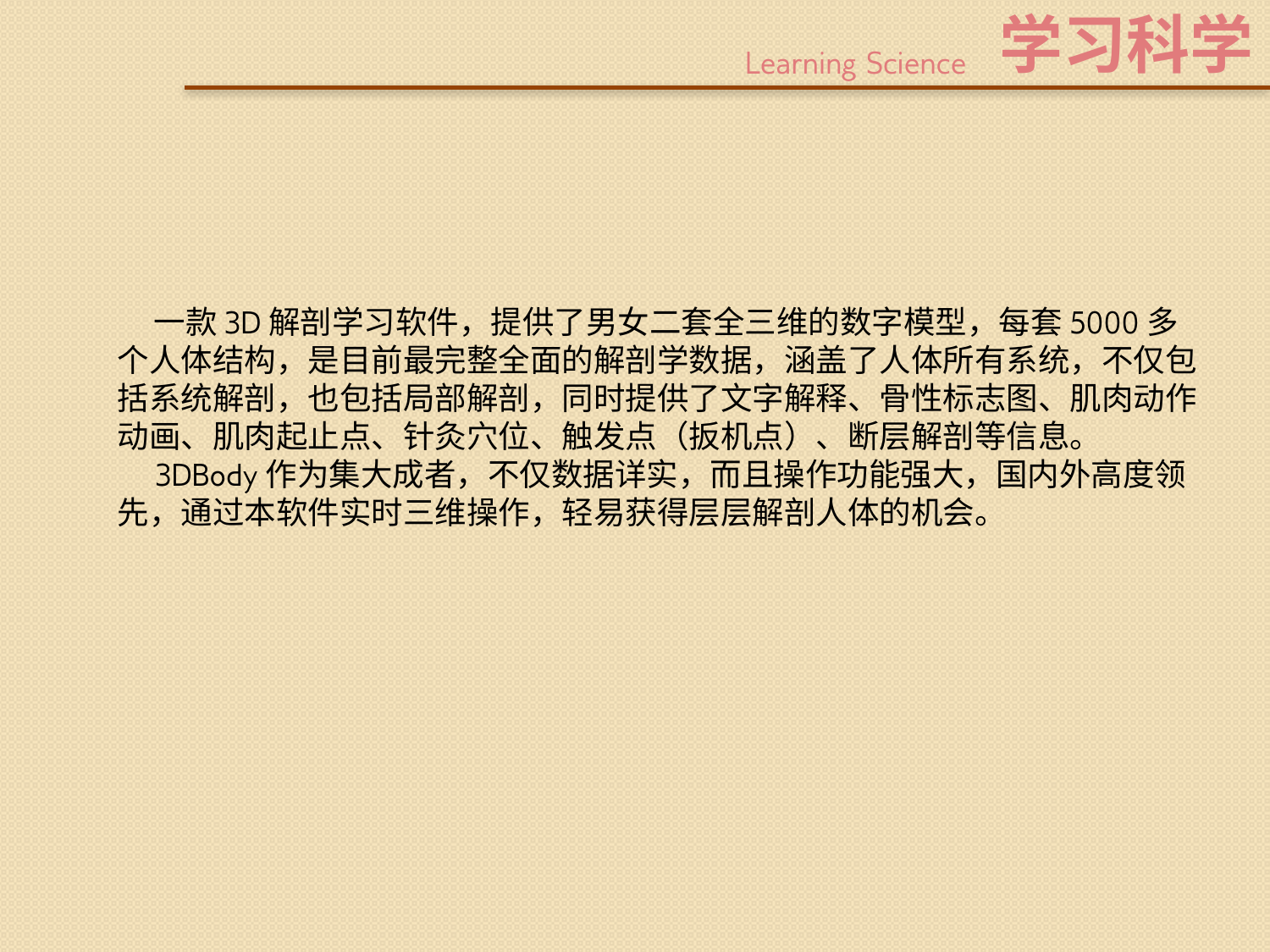

学习科学
Learning Science
    一款3D解剖学习软件，提供了男女二套全三维的数字模型，每套5000多个人体结构，是目前最完整全面的解剖学数据，涵盖了人体所有系统，不仅包括系统解剖，也包括局部解剖，同时提供了文字解释、骨性标志图、肌肉动作动画、肌肉起止点、针灸穴位、触发点（扳机点）、断层解剖等信息。
    3DBody作为集大成者，不仅数据详实，而且操作功能强大，国内外高度领先，通过本软件实时三维操作，轻易获得层层解剖人体的机会。